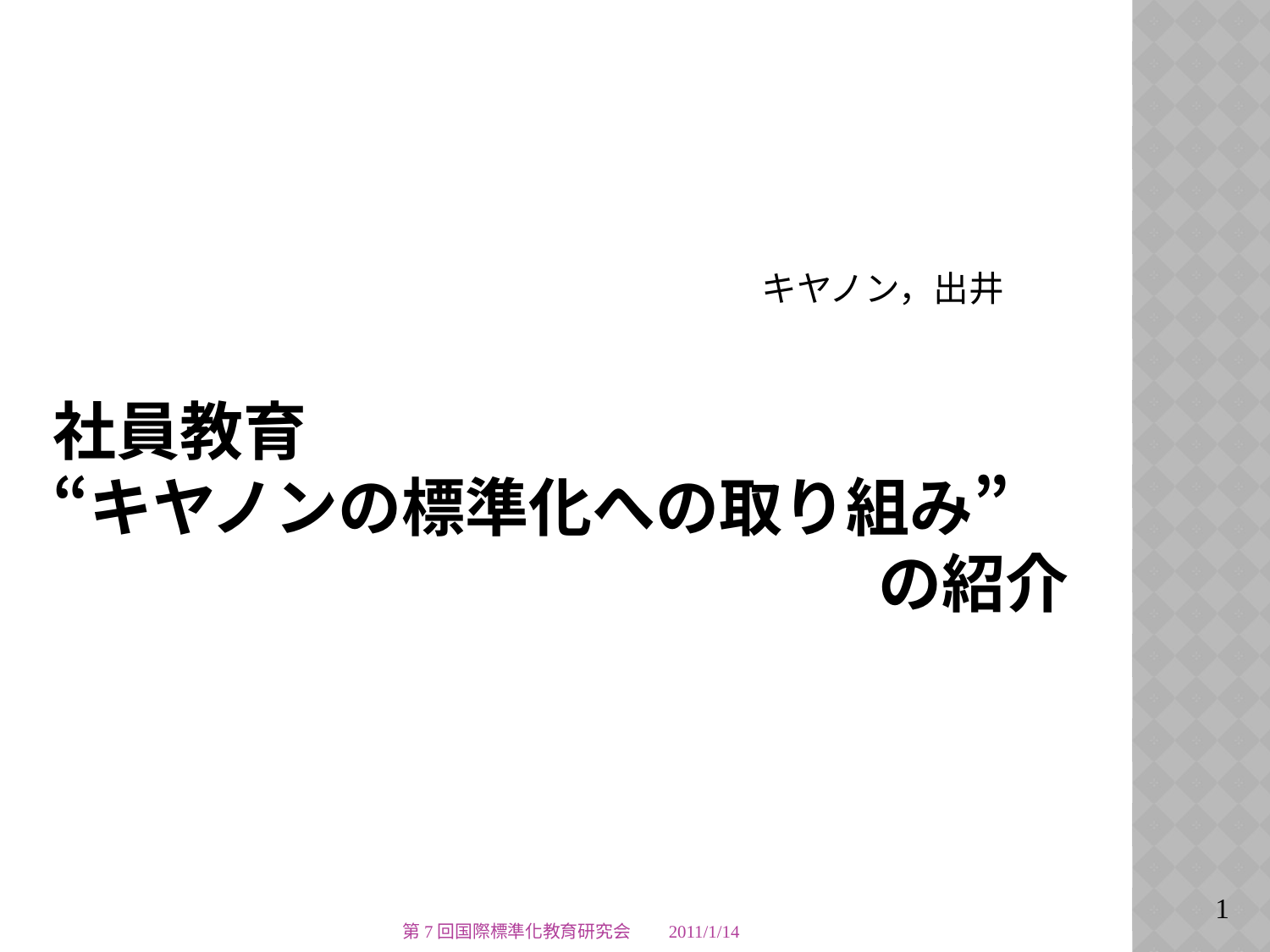

キヤノン，出井

# 社員教育　　　　　 “キヤノンの標準化への取り組み” 　　　　　　　　　　　　　の紹介

第7回国際標準化教育研究会
2011/1/14